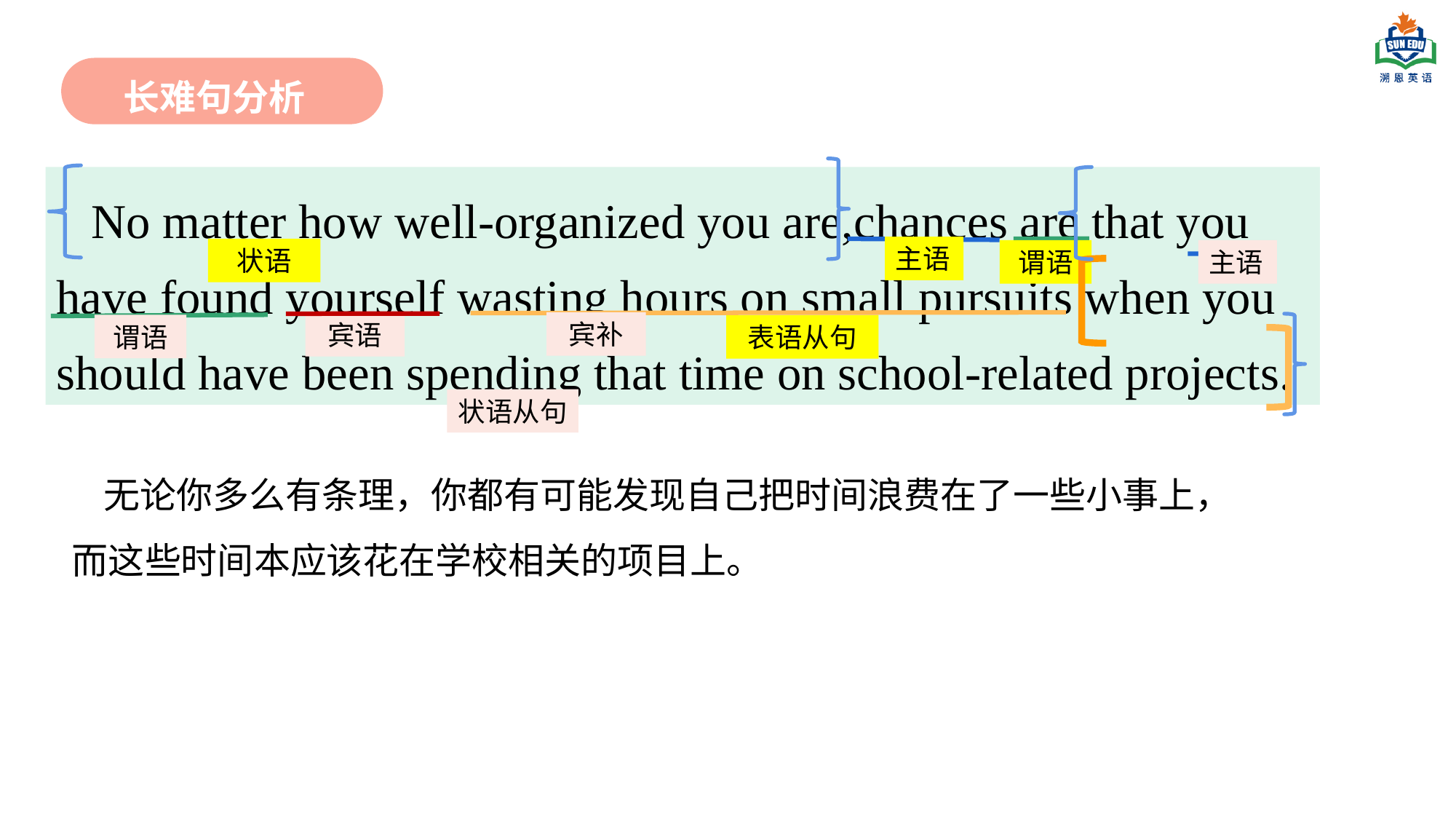

长难句分析
#

No matter how well-organized you are,chances are that you have found yourself wasting hours on small pursuits when you should have been spending that time on school-related projects.

主语
状语
谓语
主语

宾补
宾语

谓语
表语从句

状语从句
无论你多么有条理，你都有可能发现自己把时间浪费在了一些小事上，而这些时间本应该花在学校相关的项目上。